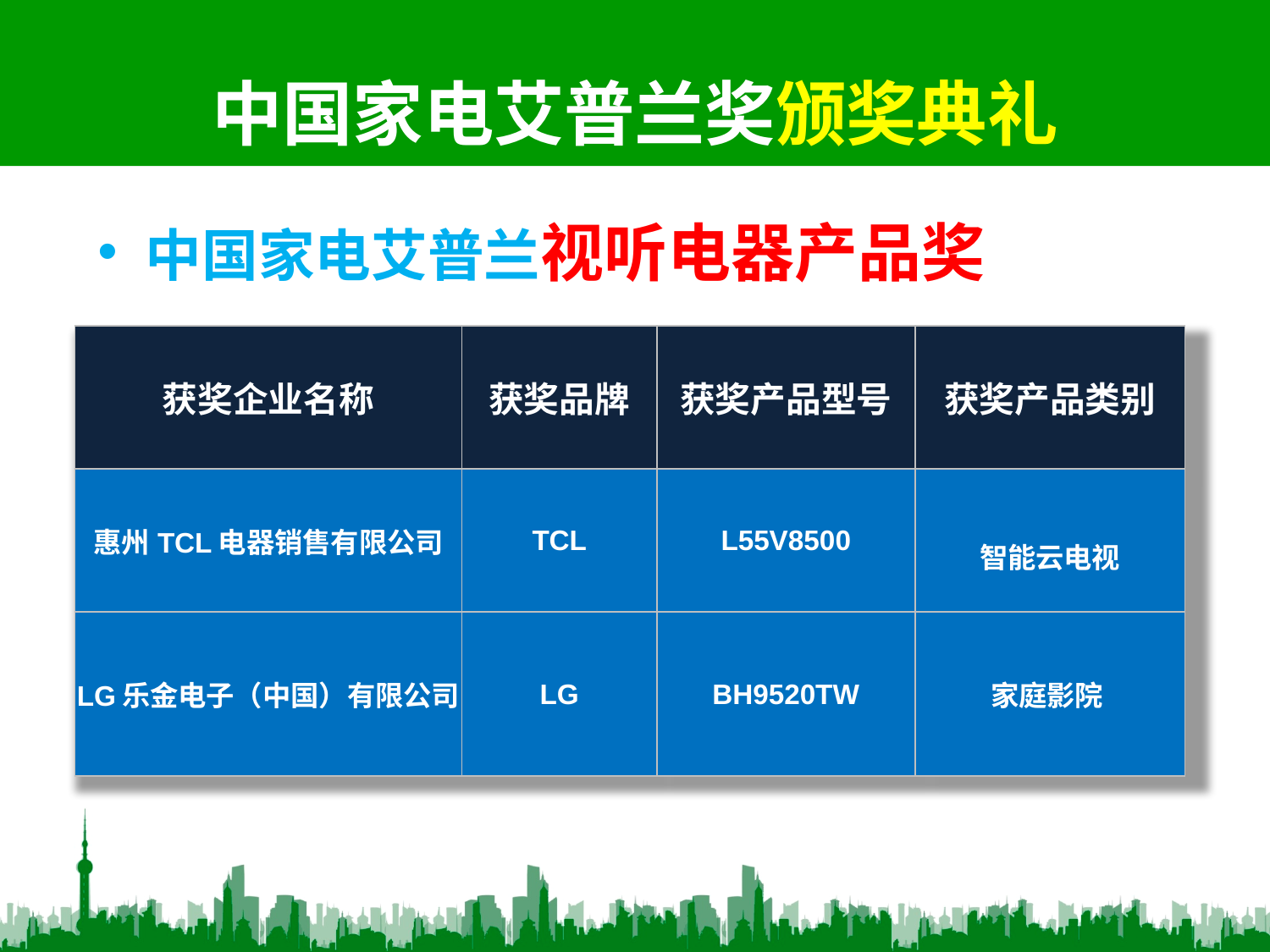

# 中国家电艾普兰奖颁奖典礼
中国家电艾普兰视听电器产品奖
| 获奖企业名称 | 获奖品牌 | 获奖产品型号 | 获奖产品类别 |
| --- | --- | --- | --- |
| 惠州TCL电器销售有限公司 | TCL | L55V8500 | 智能云电视 |
| LG乐金电子（中国）有限公司 | LG | BH9520TW | 家庭影院 |